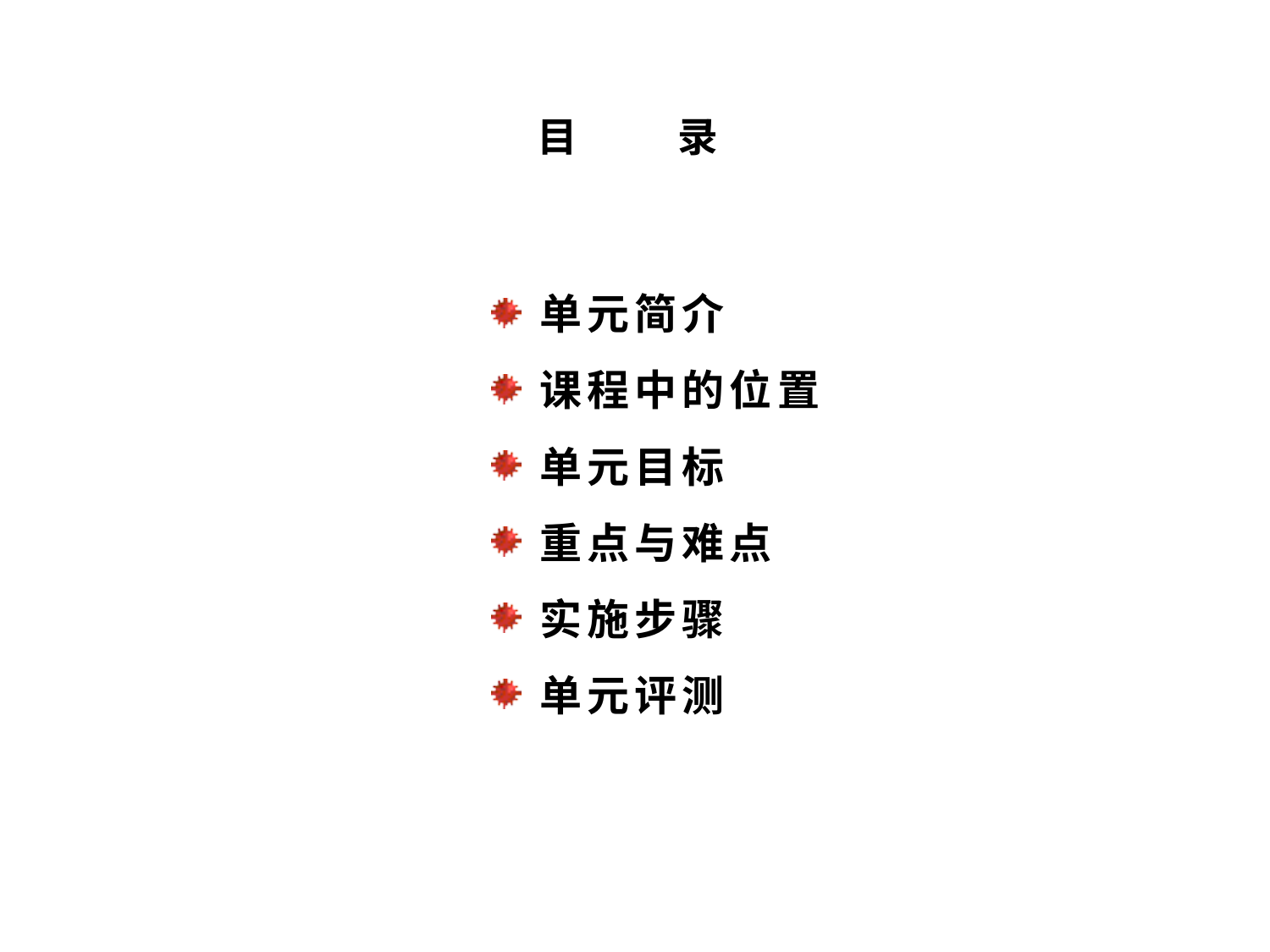

# 目           录
单元简介
课程中的位置
单元目标
重点与难点
实施步骤
单元评测